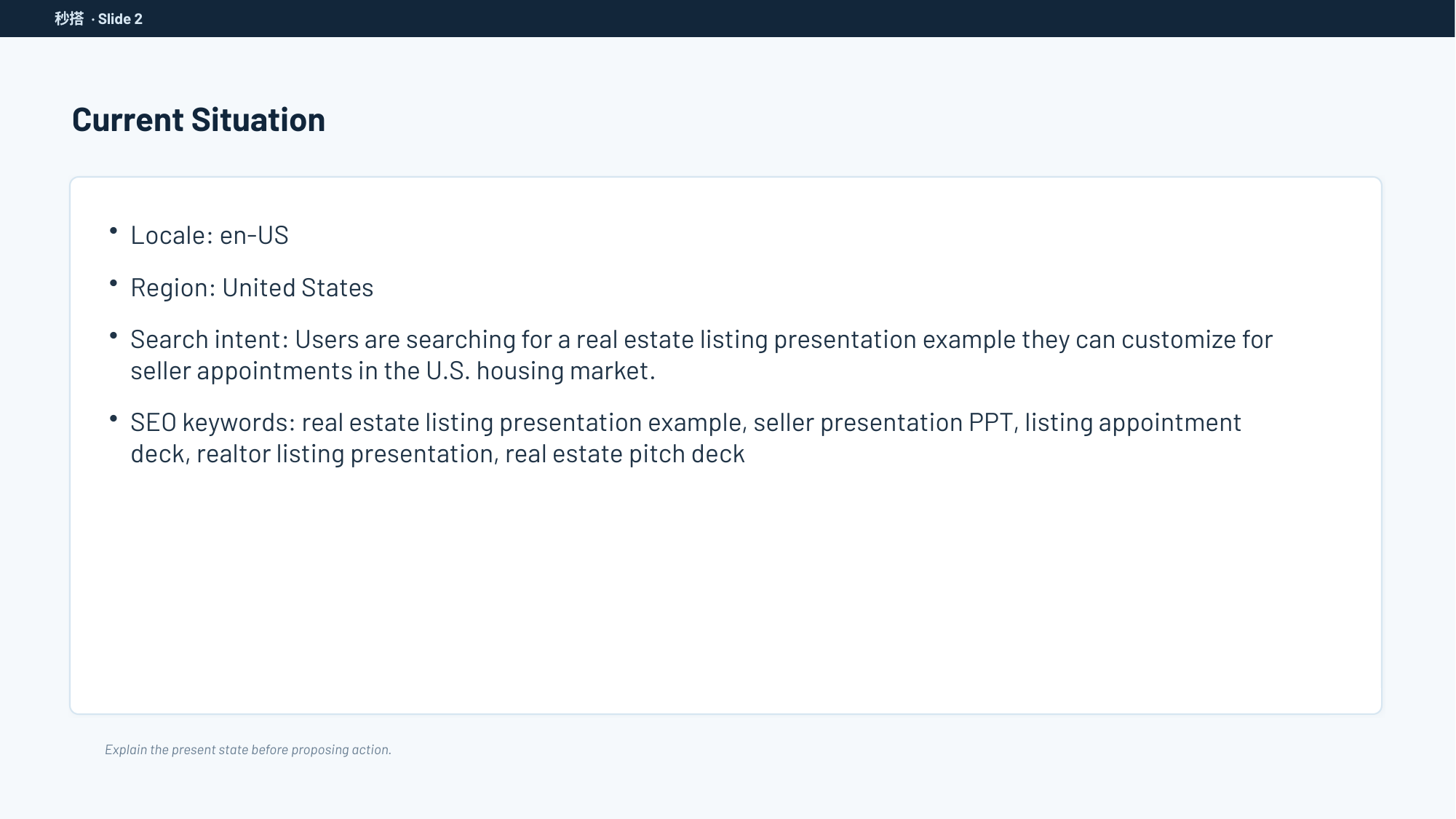

秒搭 · Slide 2
Current Situation

Locale: en-US
Region: United States
Search intent: Users are searching for a real estate listing presentation example they can customize for seller appointments in the U.S. housing market.
SEO keywords: real estate listing presentation example, seller presentation PPT, listing appointment deck, realtor listing presentation, real estate pitch deck
Explain the present state before proposing action.